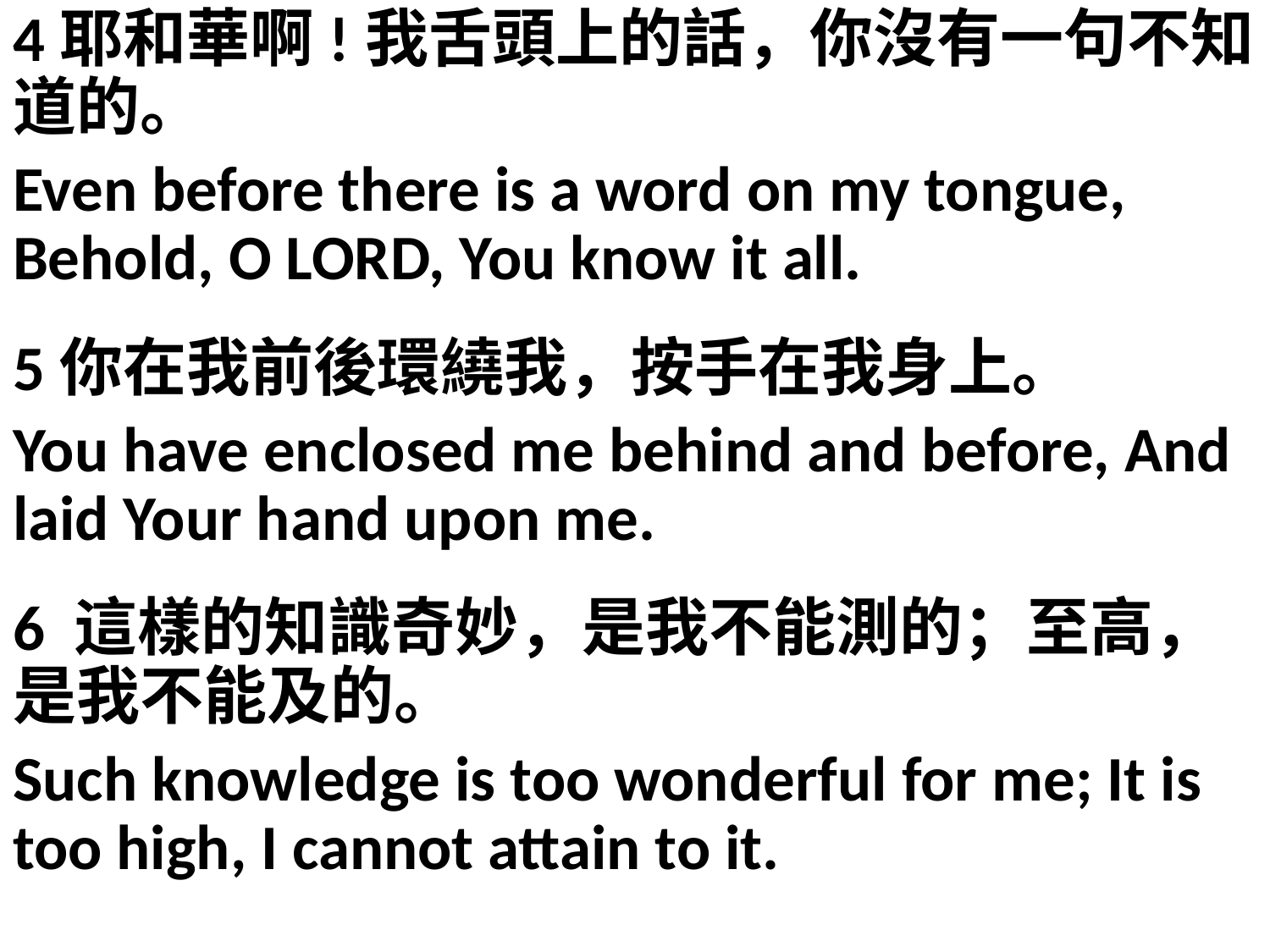

4耶和華啊!我舌頭上的話，你沒有一句不知道的。
Even before there is a word on my tongue, Behold, O LORD, You know it all.

5你在我前後環繞我，按手在我身上。
You have enclosed me behind and before, And laid Your hand upon me.

6 這樣的知識奇妙，是我不能測的；至高，是我不能及的。
Such knowledge is too wonderful for me; It is too high, I cannot attain to it.